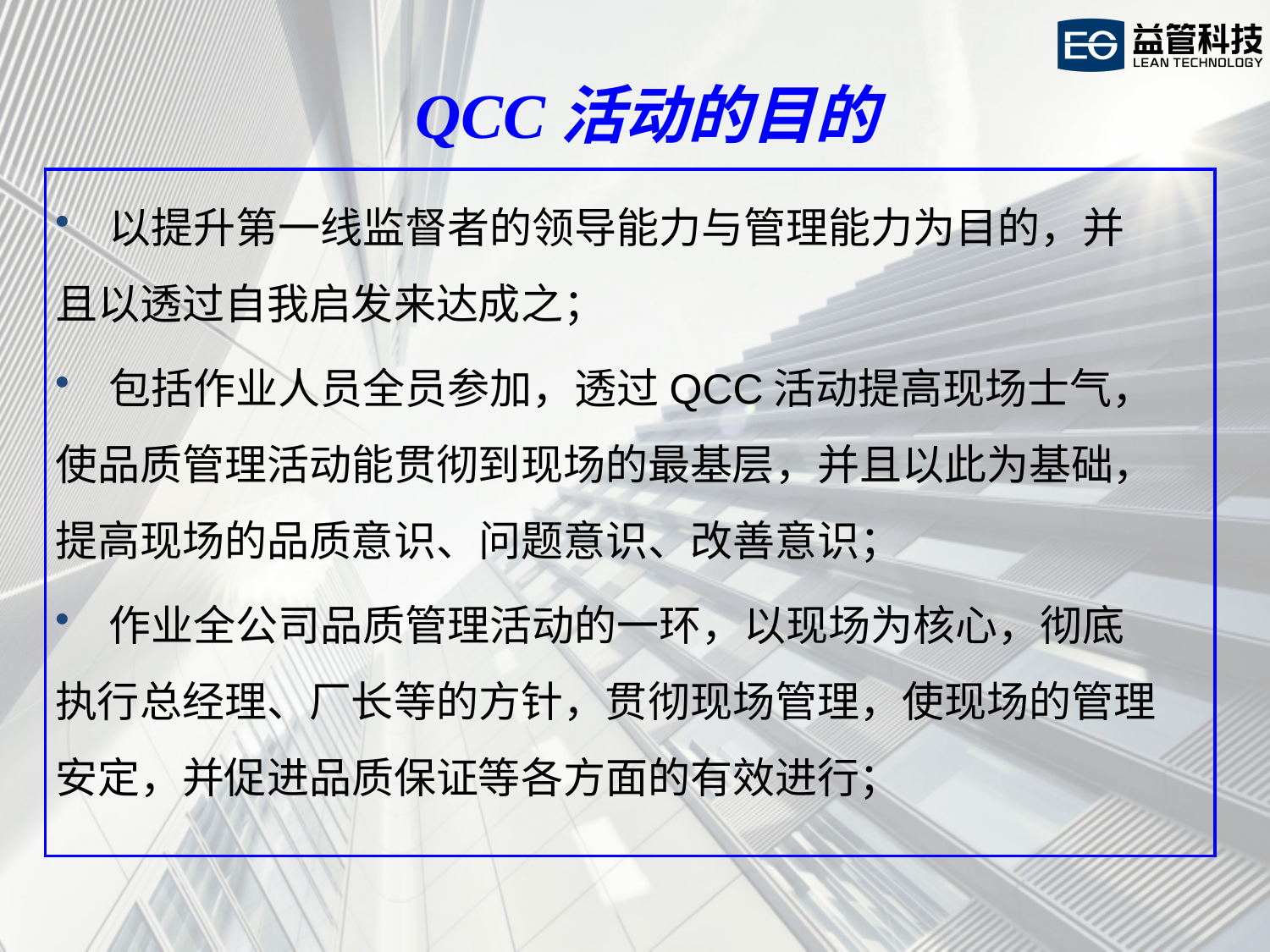

QCC活动的目的
   以提升第一线监督者的领导能力与管理能力为目的，并且以透过自我启发来达成之；
   包括作业人员全员参加，透过QCC活动提高现场士气，使品质管理活动能贯彻到现场的最基层，并且以此为基础，提高现场的品质意识、问题意识、改善意识；
   作业全公司品质管理活动的一环，以现场为核心，彻底执行总经理、厂长等的方针，贯彻现场管理，使现场的管理安定，并促进品质保证等各方面的有效进行；